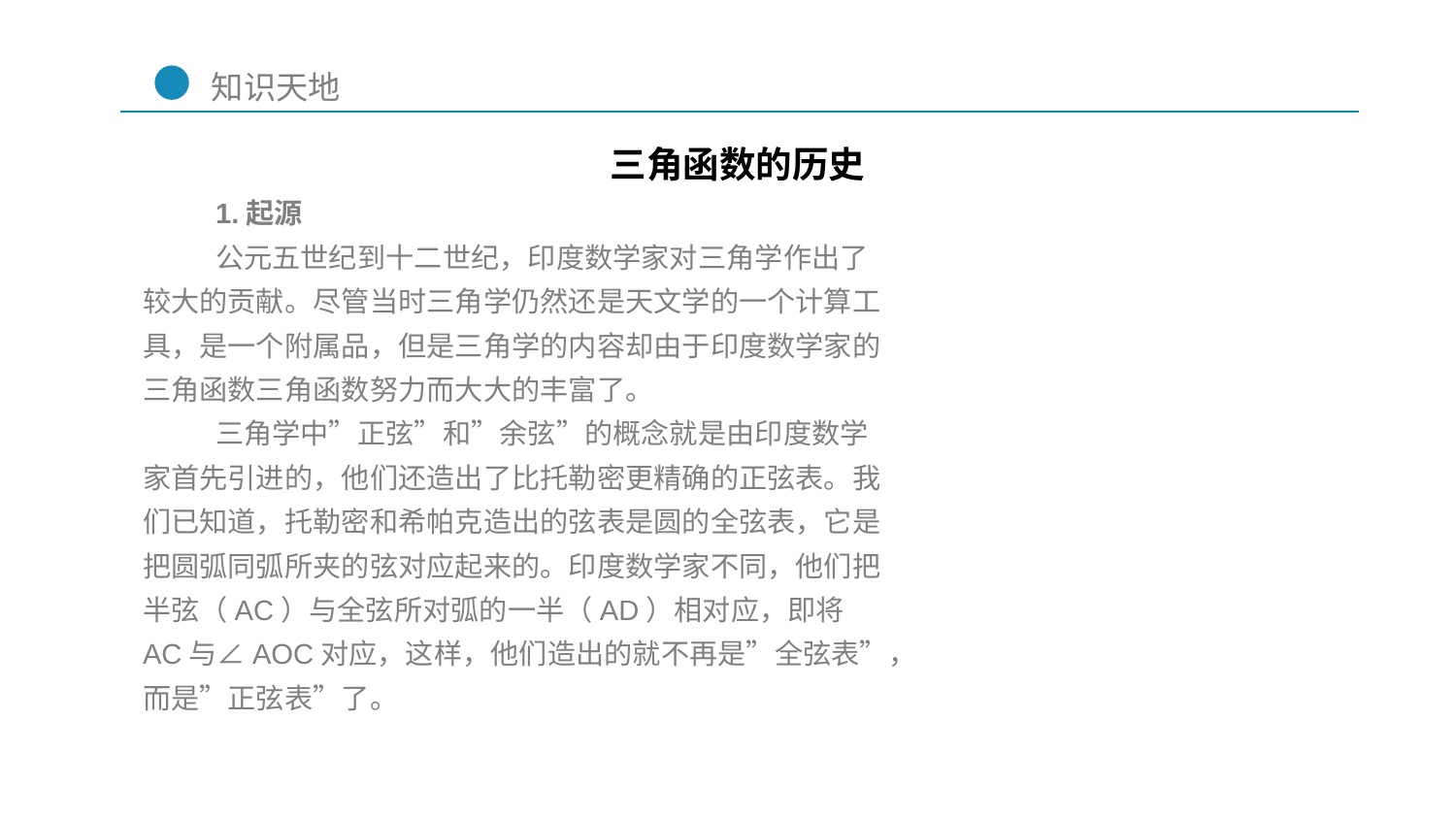

知识天地
三角函数的历史
1.起源
公元五世纪到十二世纪，印度数学家对三角学作出了较大的贡献。尽管当时三角学仍然还是天文学的一个计算工具，是一个附属品，但是三角学的内容却由于印度数学家的三角函数三角函数努力而大大的丰富了。
三角学中”正弦”和”余弦”的概念就是由印度数学家首先引进的，他们还造出了比托勒密更精确的正弦表。我们已知道，托勒密和希帕克造出的弦表是圆的全弦表，它是把圆弧同弧所夹的弦对应起来的。印度数学家不同，他们把半弦（AC）与全弦所对弧的一半（AD）相对应，即将AC与∠AOC对应，这样，他们造出的就不再是”全弦表”，而是”正弦表”了。